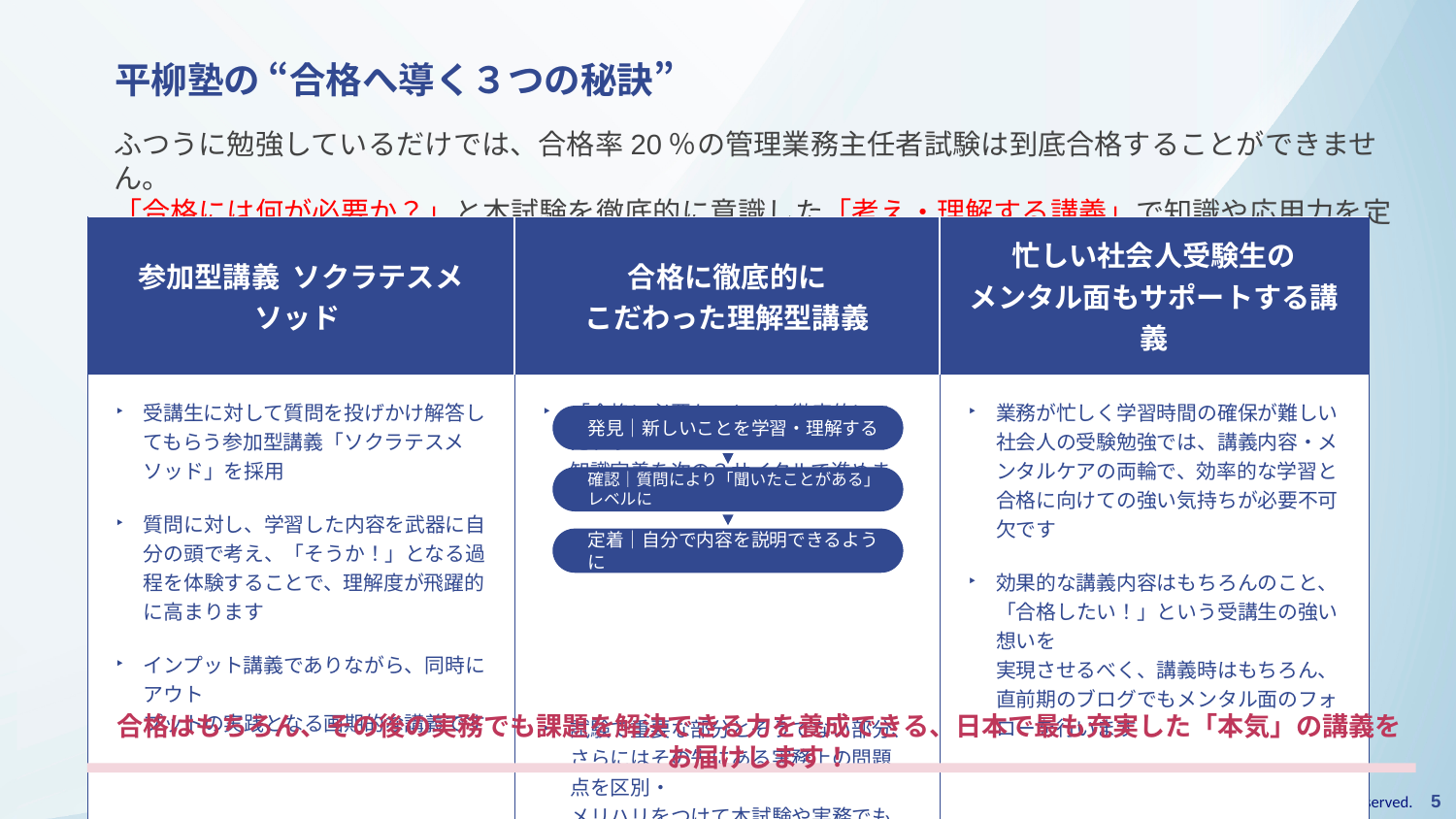

# 平柳塾の “合格へ導く３つの秘訣”
ふつうに勉強しているだけでは、合格率20％の管理業務主任者試験は到底合格することができません。
「合格には何が必要か？」と本試験を徹底的に意識した「考え・理解する講義」で知識や応用力を定着していきます。
| 参加型講義 ソクラテスメソッド | 合格に徹底的に こだわった理解型講義 | 忙しい社会人受験生の メンタル面もサポートする講義 |
| --- | --- | --- |
| 受講生に対して質問を投げかけ解答してもらう参加型講義「ソクラテスメソッド」を採用 質問に対し、学習した内容を武器に自分の頭で考え、「そうか！」となる過程を体験することで、理解度が飛躍的に高まります インプット講義でありながら、同時にアウト プットの実践となる画期的な講義です | 「合格に必要なこと」に徹底的にこだわり 知識定着を次の３サイクルで進めます 試験で重要な部分とそうでない部分、さらにはその先にある実務上の問題点を区別・ メリハリをつけて本試験や実務でも応用の きく「理解型」講義を展開します | 業務が忙しく学習時間の確保が難しい社会人の受験勉強では、講義内容・メンタルケアの両輪で、効率的な学習と合格に向けての強い気持ちが必要不可欠です 効果的な講義内容はもちろんのこと、 「合格したい！」という受講生の強い想いを 実現させるべく、講義時はもちろん、直前期のブログでもメンタル面のフォローを行います |
発見｜新しいことを学習・理解する

確認｜質問により「聞いたことがある」レベルに

定着｜自分で内容を説明できるように
合格はもちろん、その後の実務でも課題を解決できる力を養成できる、日本で最も充実した「本気」の講義をお届けします！
5